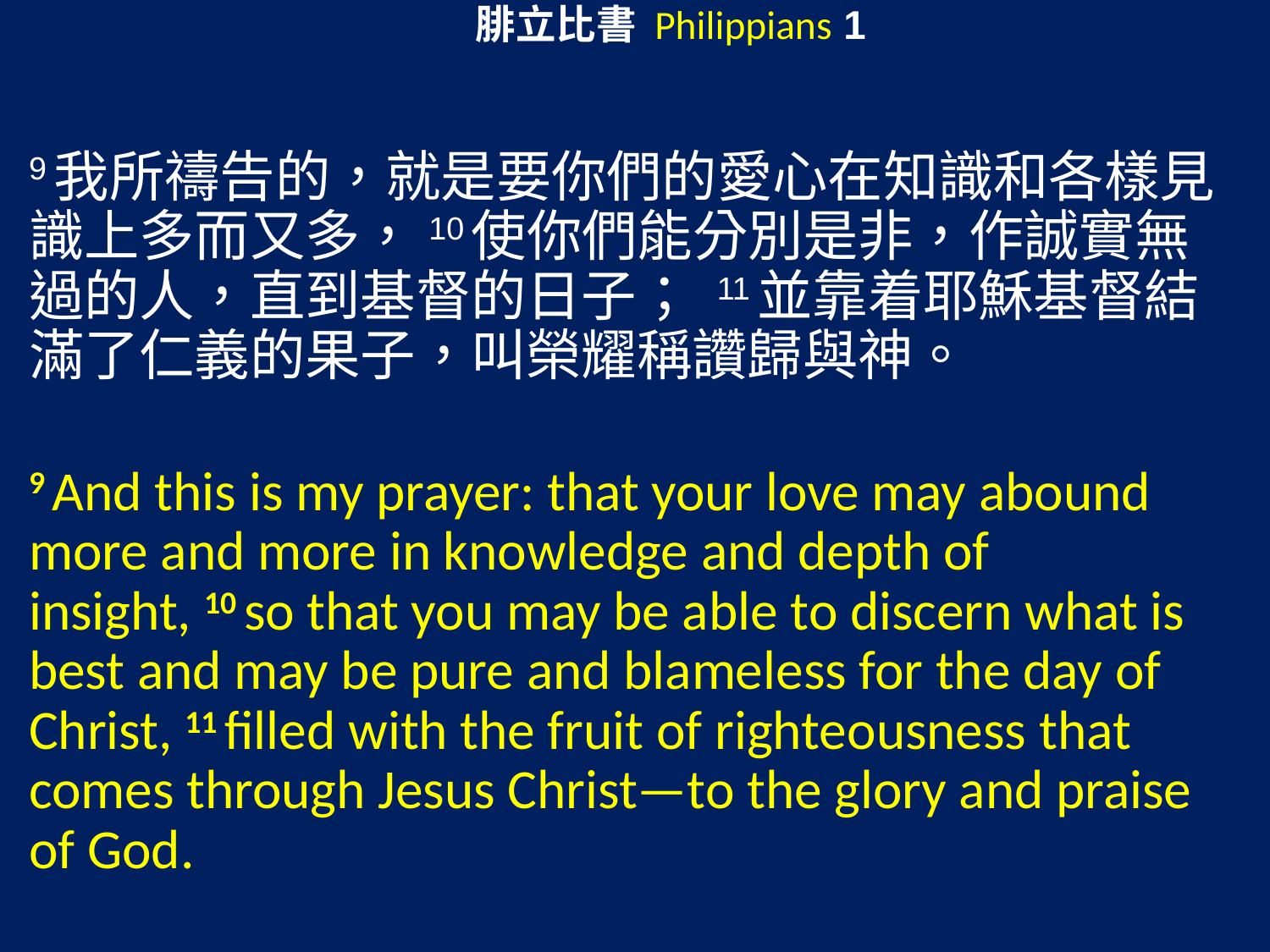

腓立比書 Philippians 1
9我所禱告的，就是要你們的愛心在知識和各樣見識上多而又多，10使你們能分別是非，作誠實無過的人，直到基督的日子； 11並靠着耶穌基督結滿了仁義的果子，叫榮耀稱讚歸與神。

9 And this is my prayer: that your love may abound more and more in knowledge and depth of insight, 10 so that you may be able to discern what is best and may be pure and blameless for the day of Christ, 11 filled with the fruit of righteousness that comes through Jesus Christ—to the glory and praise of God.